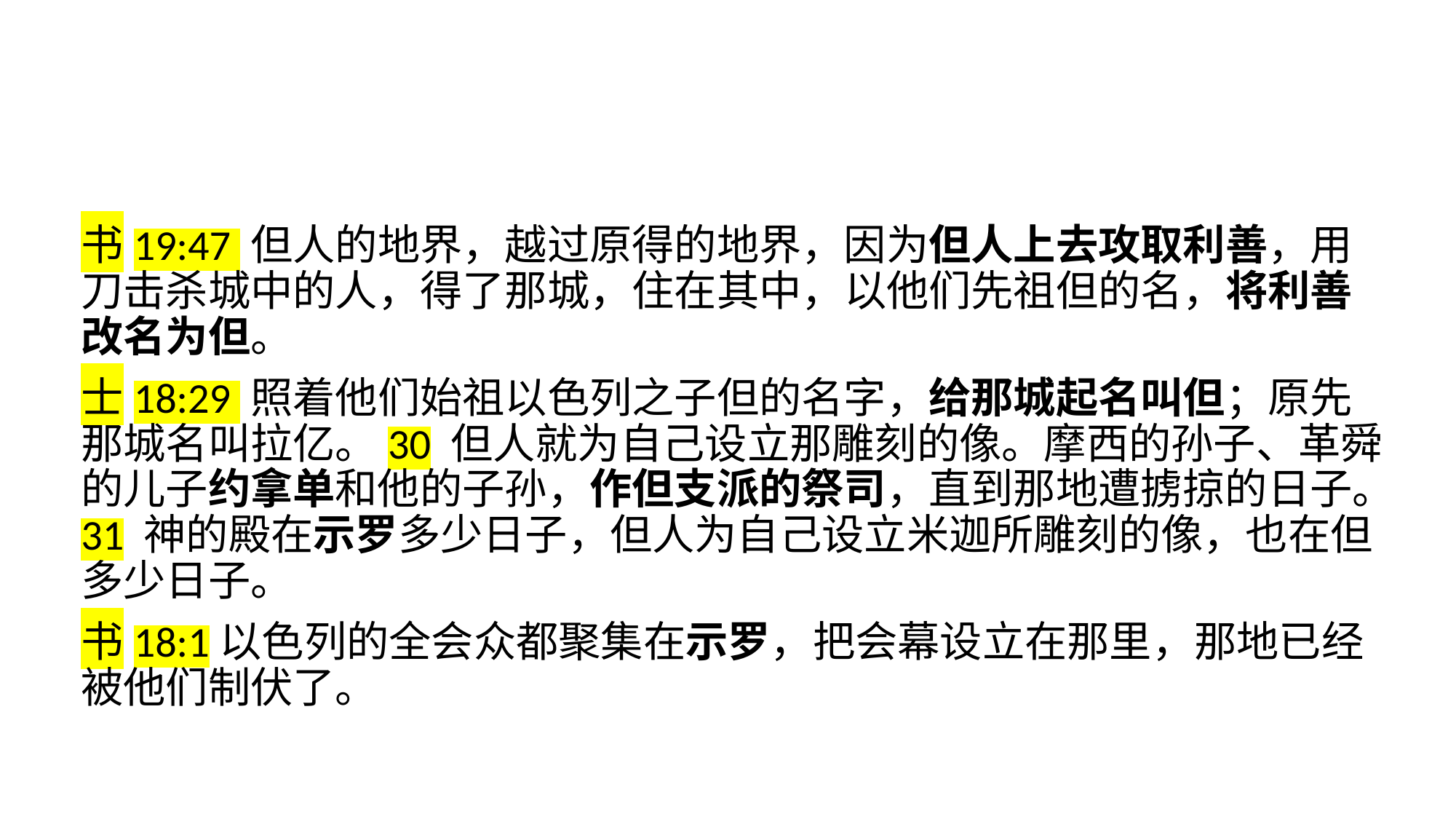

书19:47 但人的地界，越过原得的地界，因为但人上去攻取利善，用刀击杀城中的人，得了那城，住在其中，以他们先祖但的名，将利善改名为但。
士18:29 照着他们始祖以色列之子但的名字，给那城起名叫但；原先那城名叫拉亿。30 但人就为自己设立那雕刻的像。摩西的孙子、革舜的儿子约拿单和他的子孙，作但支派的祭司，直到那地遭掳掠的日子。31 神的殿在示罗多少日子，但人为自己设立米迦所雕刻的像，也在但多少日子。
书18:1以色列的全会众都聚集在示罗，把会幕设立在那里，那地已经被他们制伏了。